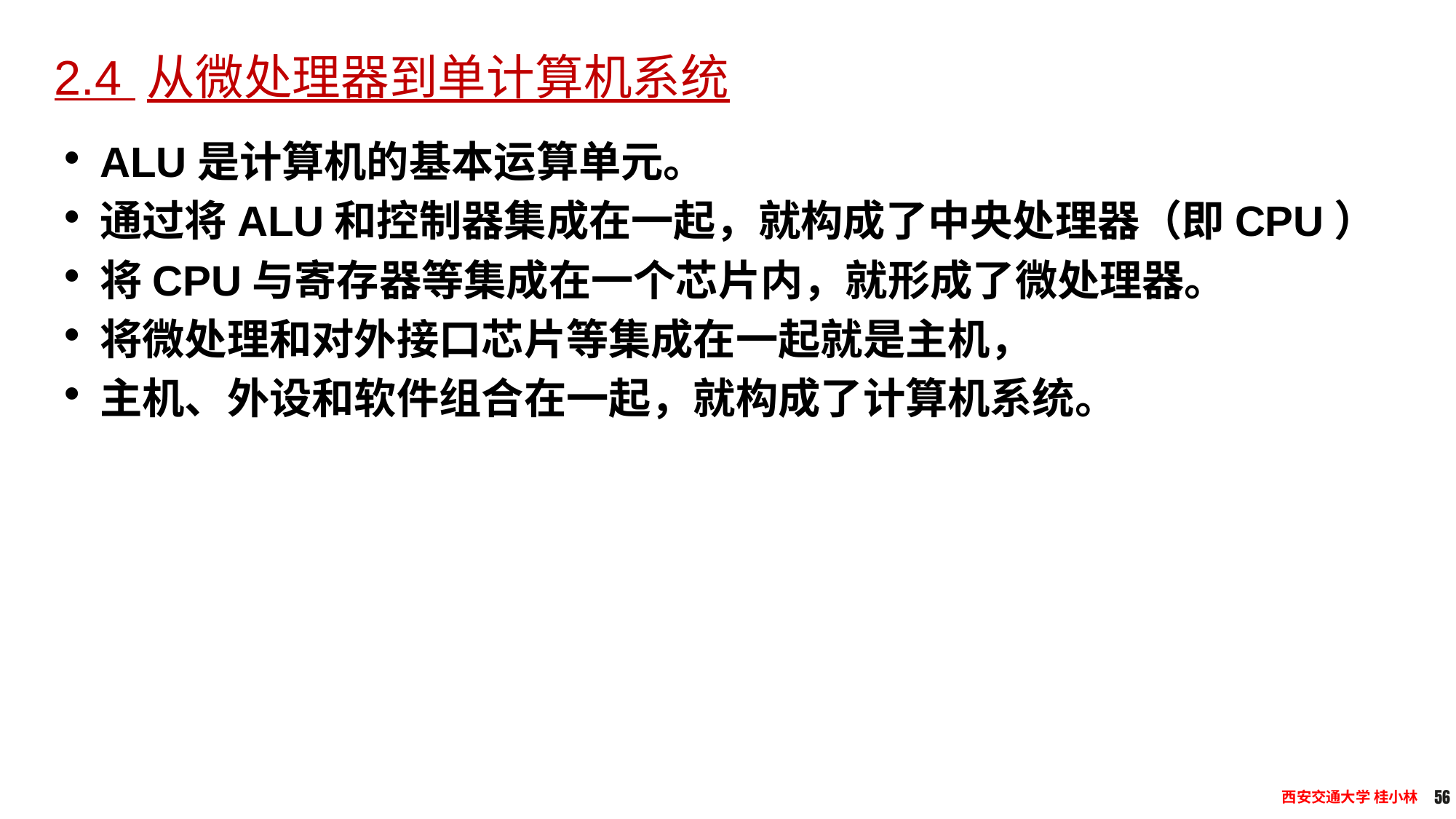

# 2.4 从微处理器到单计算机系统
ALU是计算机的基本运算单元。
通过将ALU和控制器集成在一起，就构成了中央处理器（即CPU）
将CPU与寄存器等集成在一个芯片内，就形成了微处理器。
将微处理和对外接口芯片等集成在一起就是主机，
主机、外设和软件组合在一起，就构成了计算机系统。